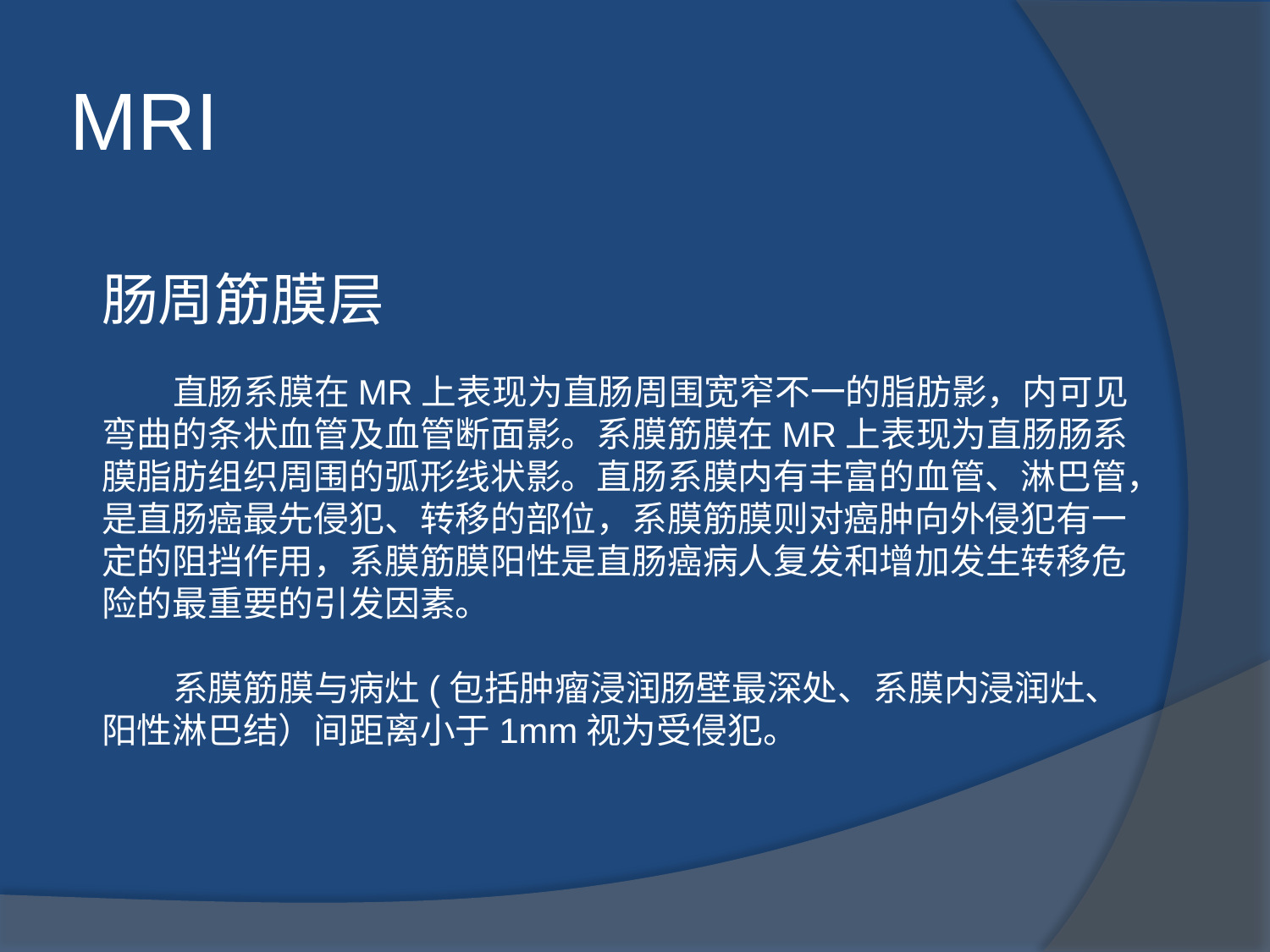

# MRI
肠周筋膜层

        直肠系膜在MR上表现为直肠周围宽窄不一的脂肪影，内可见弯曲的条状血管及血管断面影。系膜筋膜在MR上表现为直肠肠系膜脂肪组织周围的弧形线状影。直肠系膜内有丰富的血管、淋巴管，是直肠癌最先侵犯、转移的部位，系膜筋膜则对癌肿向外侵犯有一定的阻挡作用，系膜筋膜阳性是直肠癌病人复发和增加发生转移危险的最重要的引发因素。

        系膜筋膜与病灶(包括肿瘤浸润肠壁最深处、系膜内浸润灶、阳性淋巴结）间距离小于1mm视为受侵犯。